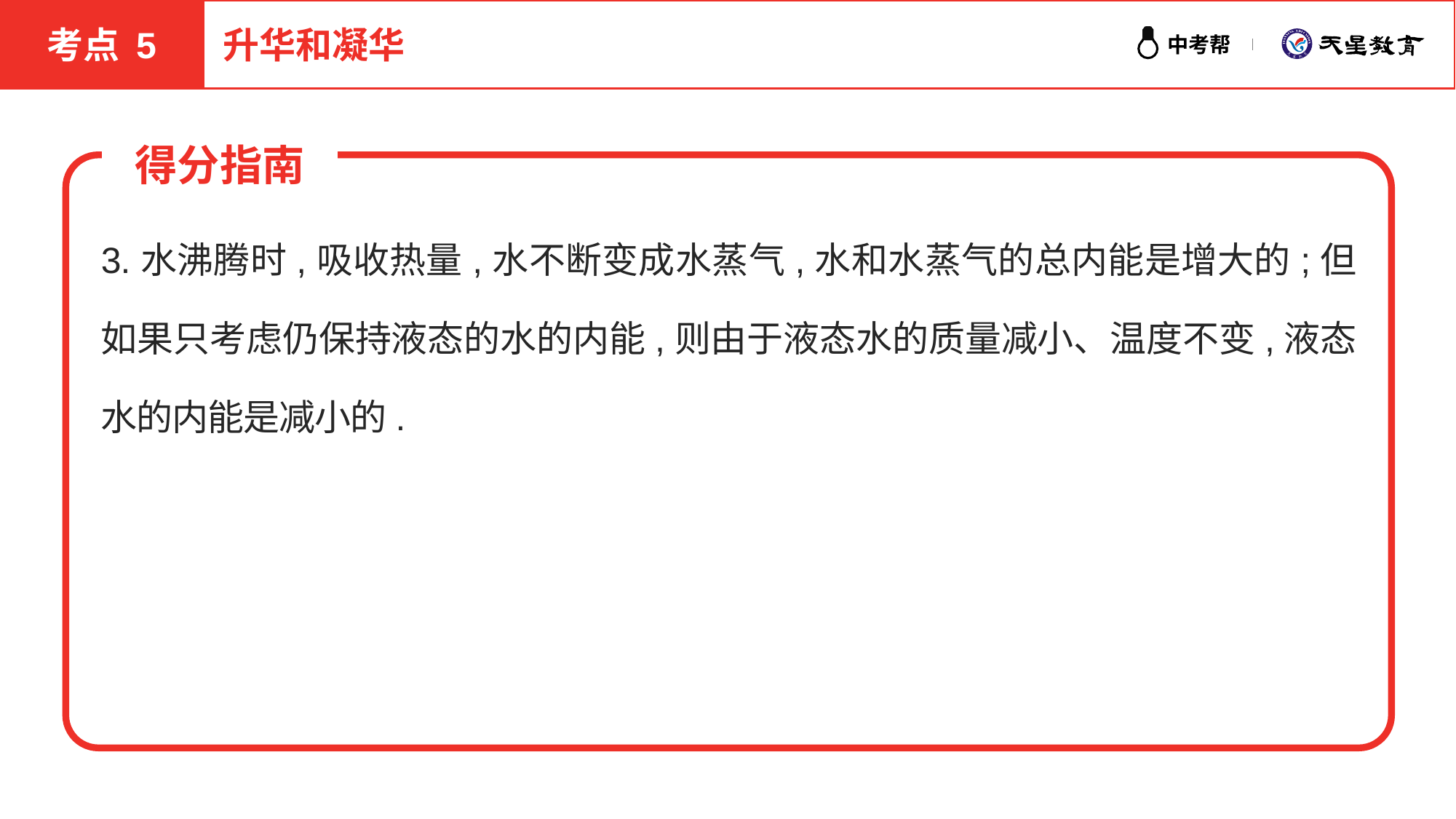

考点 5
升华和凝华
得分指南

3.水沸腾时,吸收热量,水不断变成水蒸气,水和水蒸气的总内能是增大的;但如果只考虑仍保持液态的水的内能,则由于液态水的质量减小、温度不变,液态水的内能是减小的.